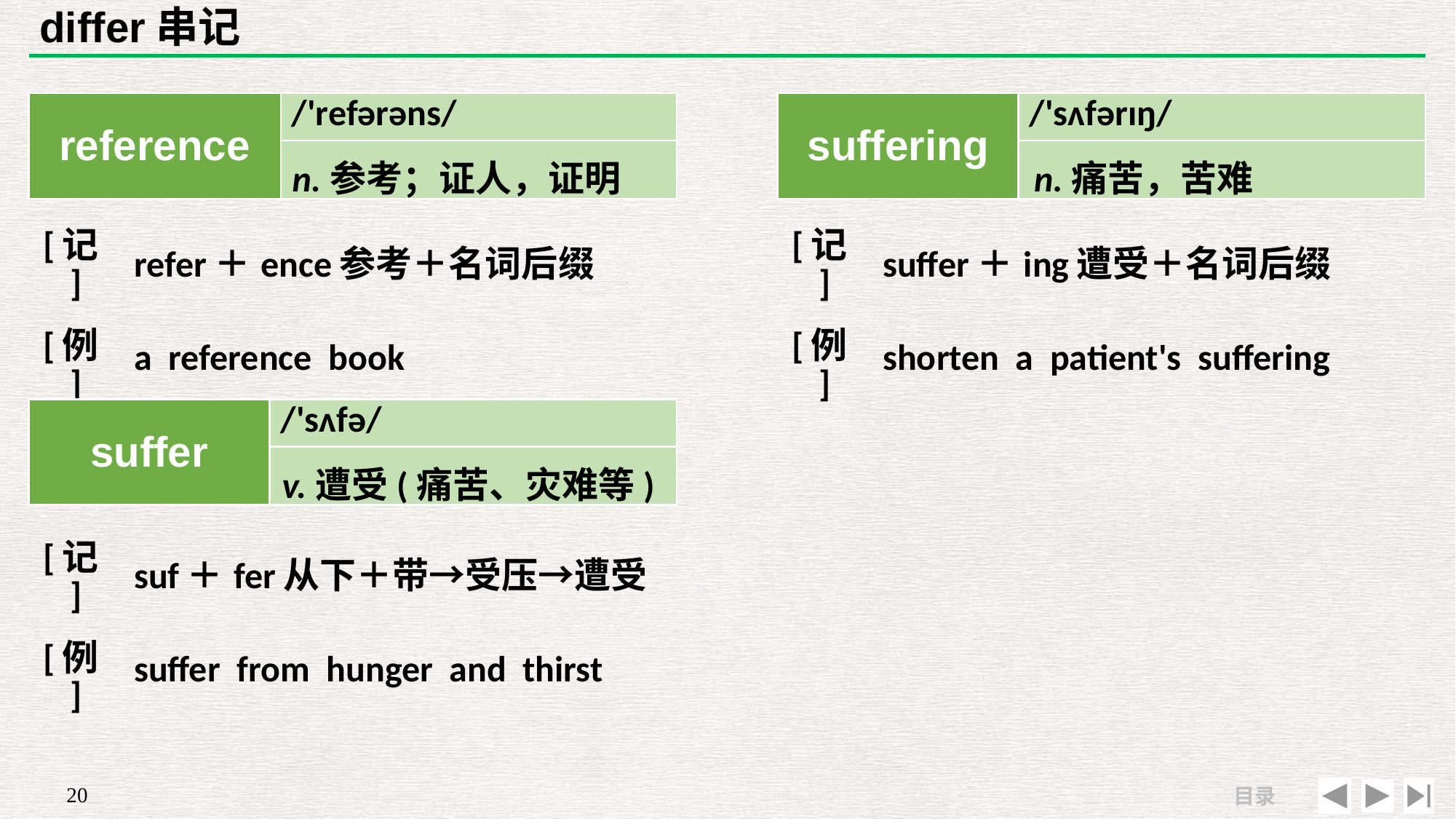

# differ串记

| reference | /'refərəns/ |
| --- | --- |
|  |  |
| suffering | /'sʌfərɪŋ/ |
| --- | --- |
|  |  |
n.痛苦，苦难
n.参考；证人，证明
| [记] | refer＋ence参考＋名词后缀 |
| --- | --- |
| [例] | a reference book |
| [记] | suffer＋ing遭受＋名词后缀 |
| --- | --- |
| [例] | shorten a patient's suffering |
| suffer | /'sʌfə/ |
| --- | --- |
|  |  |
v.遭受(痛苦、灾难等)
| [记] | suf＋fer从下＋带→受压→遭受 |
| --- | --- |
| [例] | suffer from hunger and thirst |